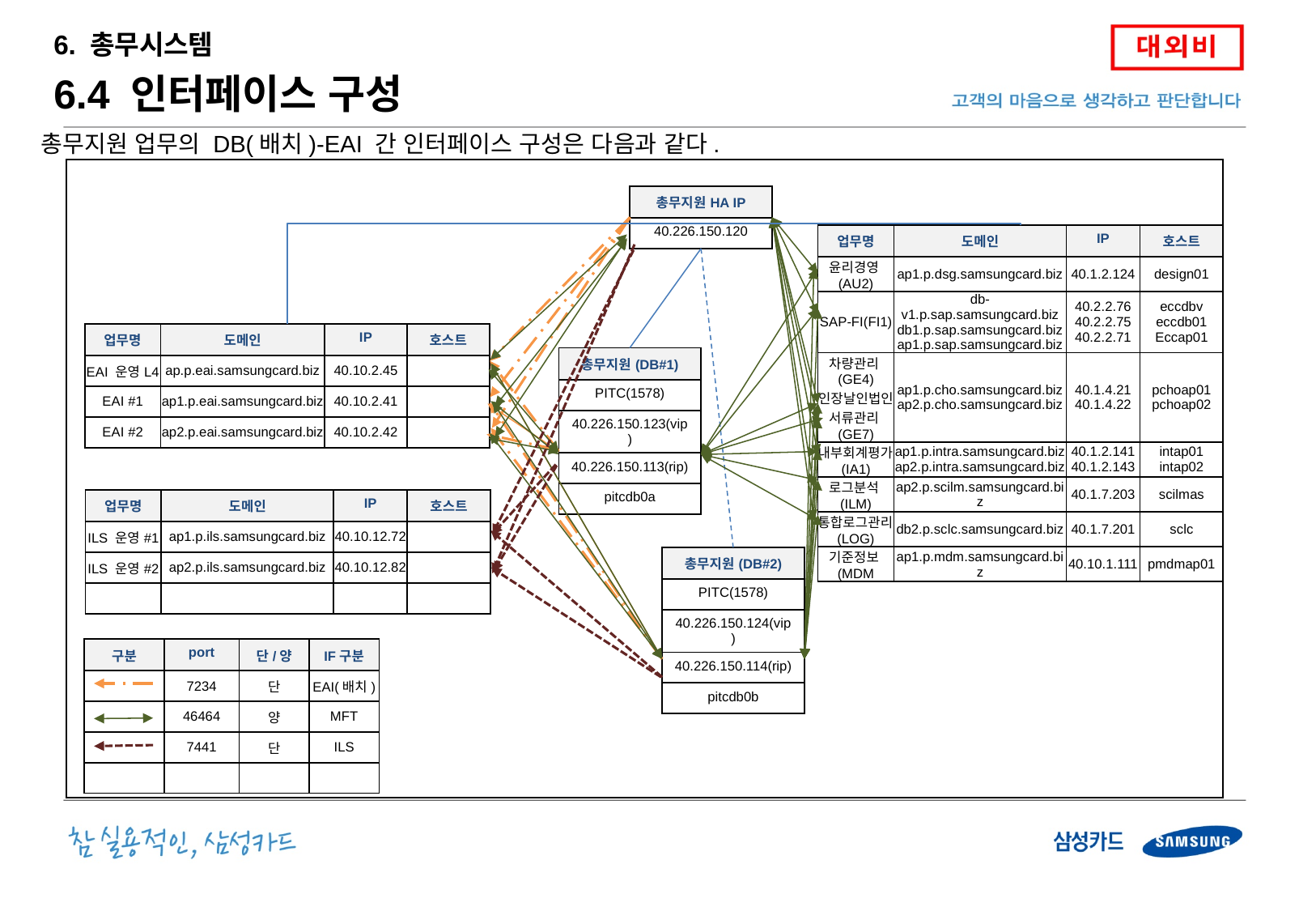

6. 총무시스템
6.4 인터페이스 구성
총무지원 업무의 DB(배치)-EAI 간 인터페이스 구성은 다음과 같다.

| 총무지원HA IP |
| --- |
| 40.226.150.120 |
| 업무명 | 도메인 | IP | 호스트 |
| --- | --- | --- | --- |
| 윤리경영(AU2) | ap1.p.dsg.samsungcard.biz | 40.1.2.124 | design01 |
| SAP-FI(FI1) | db-v1.p.sap.samsungcard.biz db1.p.sap.samsungcard.biz ap1.p.sap.samsungcard.biz | 40.2.2.76 40.2.2.75 40.2.2.71 | eccdbv eccdb01 Eccap01 |
| 차량관리(GE4) 인장날인법인서류관리(GE7) | ap1.p.cho.samsungcard.biz ap2.p.cho.samsungcard.biz | 40.1.4.21 40.1.4.22 | pchoap01 pchoap02 |
| 내부회계평가(IA1) | ap1.p.intra.samsungcard.biz ap2.p.intra.samsungcard.biz | 40.1.2.141 40.1.2.143 | intap01 intap02 |
| 로그분석(ILM) | ap2.p.scilm.samsungcard.biz | 40.1.7.203 | scilmas |
| 통합로그관리(LOG) | db2.p.sclc.samsungcard.biz | 40.1.7.201 | sclc |
| 기준정보(MDM | ap1.p.mdm.samsungcard.biz | 40.10.1.111 | pmdmap01 |
| 업무명 | 도메인 | IP | 호스트 |
| --- | --- | --- | --- |
| EAI 운영L4 | ap.p.eai.samsungcard.biz | 40.10.2.45 |  |
| EAI #1 | ap1.p.eai.samsungcard.biz | 40.10.2.41 |  |
| EAI #2 | ap2.p.eai.samsungcard.biz | 40.10.2.42 |  |
| 총무지원(DB#1) |
| --- |
| PITC(1578) |
| 40.226.150.123(vip) |
| 40.226.150.113(rip) |
| pitcdb0a |
| 업무명 | 도메인 | IP | 호스트 |
| --- | --- | --- | --- |
| ILS 운영#1 | ap1.p.ils.samsungcard.biz | 40.10.12.72 |  |
| ILS 운영#2 | ap2.p.ils.samsungcard.biz | 40.10.12.82 |  |
|  |  |  |  |
| 총무지원(DB#2) |
| --- |
| PITC(1578) |
| 40.226.150.124(vip) |
| 40.226.150.114(rip) |
| pitcdb0b |
| 구분 | port | 단/양 | IF구분 |
| --- | --- | --- | --- |
|  | 7234 | 단 | EAI(배치) |
|  | 46464 | 양 | MFT |
|  | 7441 | 단 | ILS |
|  |  |  |  |